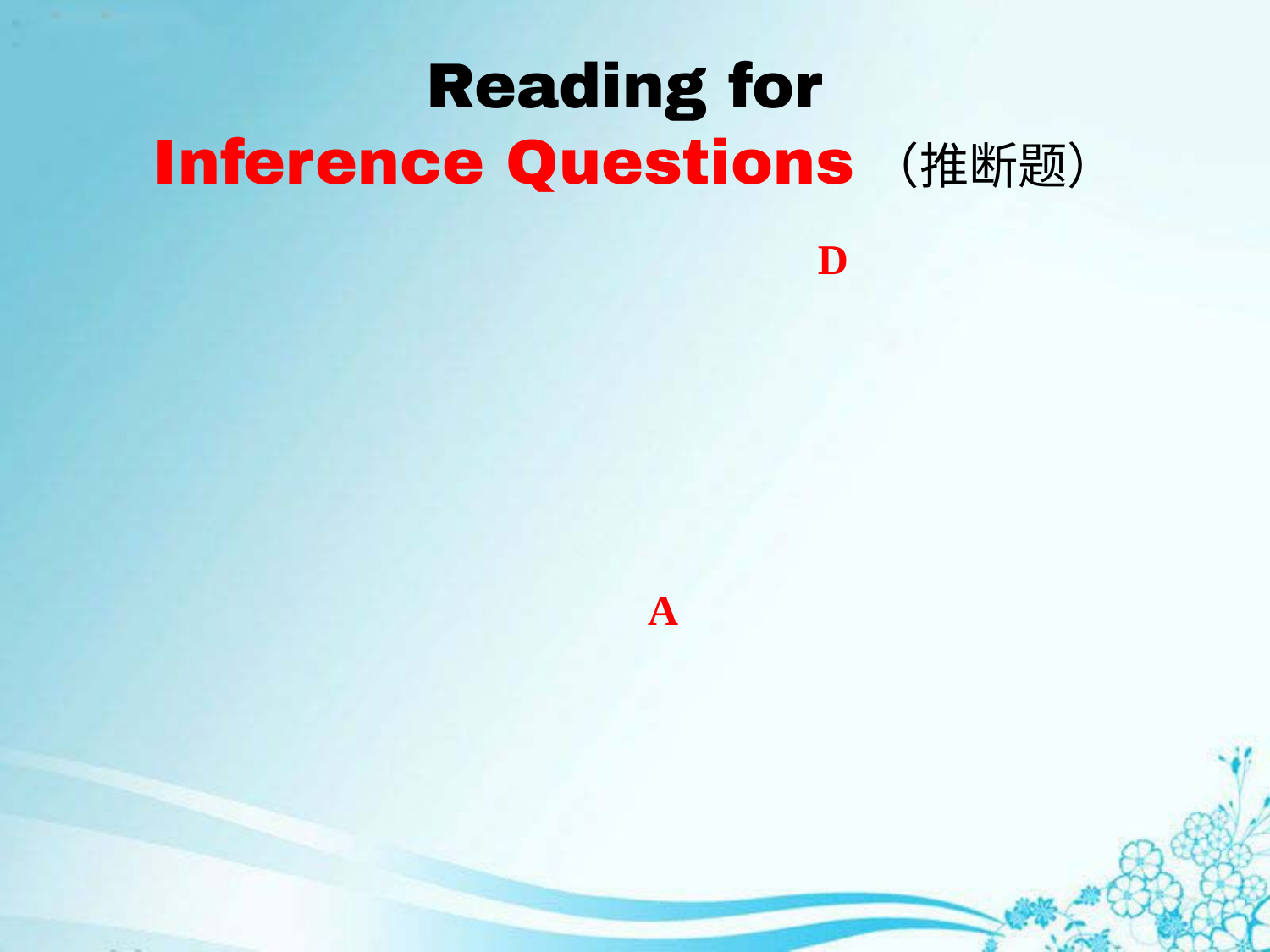

# Reading for Inference Questions（推断题）
(1) From the dialogue we can learn that ________ .
A．Danny might become a good actor in the future.
B．Li Ming knew nothing about foreign playwrights and dramas.
C．Danny might like the Lao She Teahouse in Beijing.
D．Jenny and Danny have never been to the Lao She Teahouse      in Beijing.

(2) Jenny probably agrees that________ .
A．every member in her team worked very hard to make this    play.
B． Danny is a very good and handsome actor.
C． the Lao She Teahouse in Beijing is an ordinary tea house.
D． most of William Shakespeare’s early plays are  tragedies.

D
A